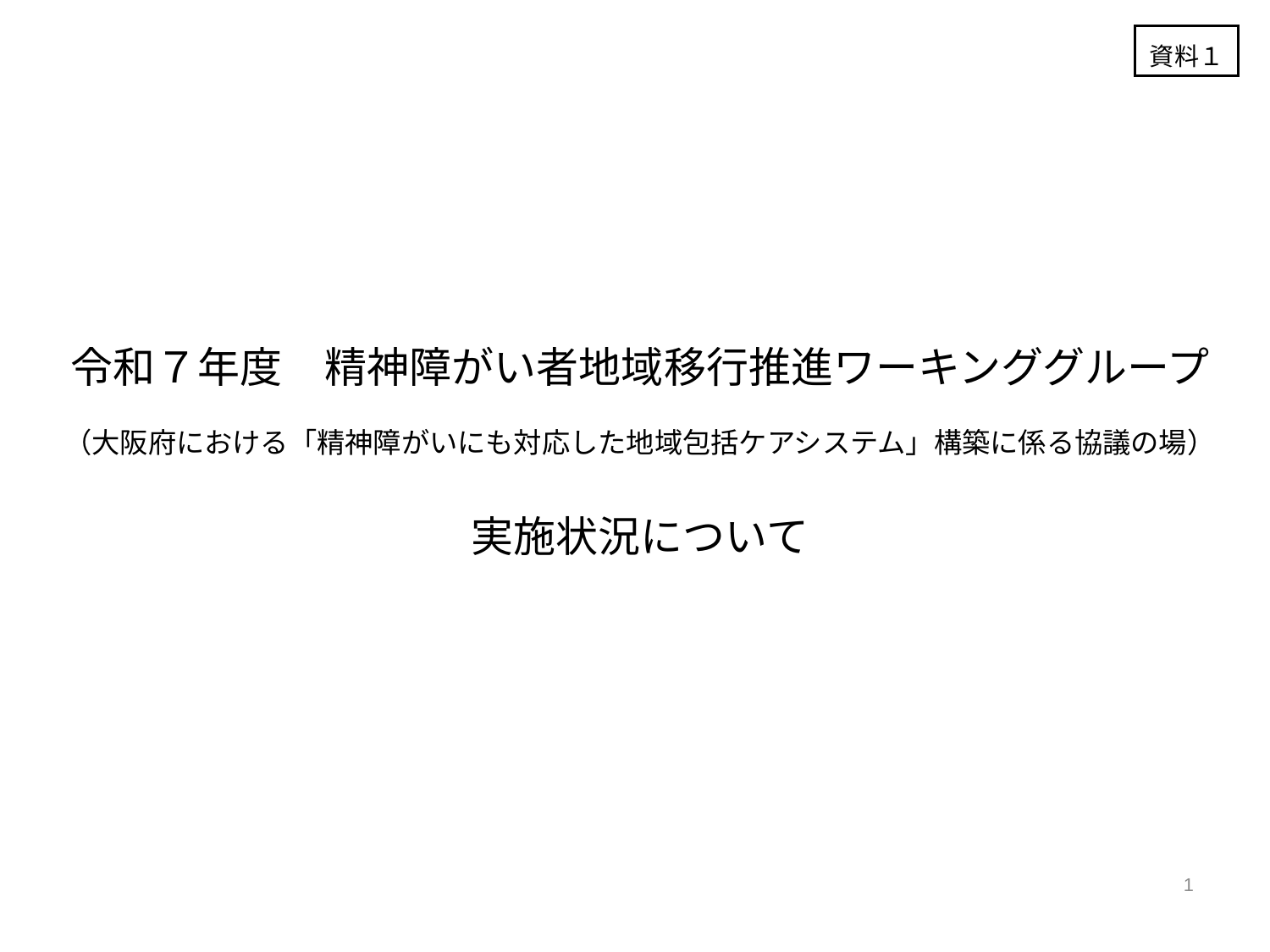

資料１
# 令和７年度　精神障がい者地域移行推進ワーキンググループ （大阪府における「精神障がいにも対応した地域包括ケアシステム」構築に係る協議の場） 実施状況について
1